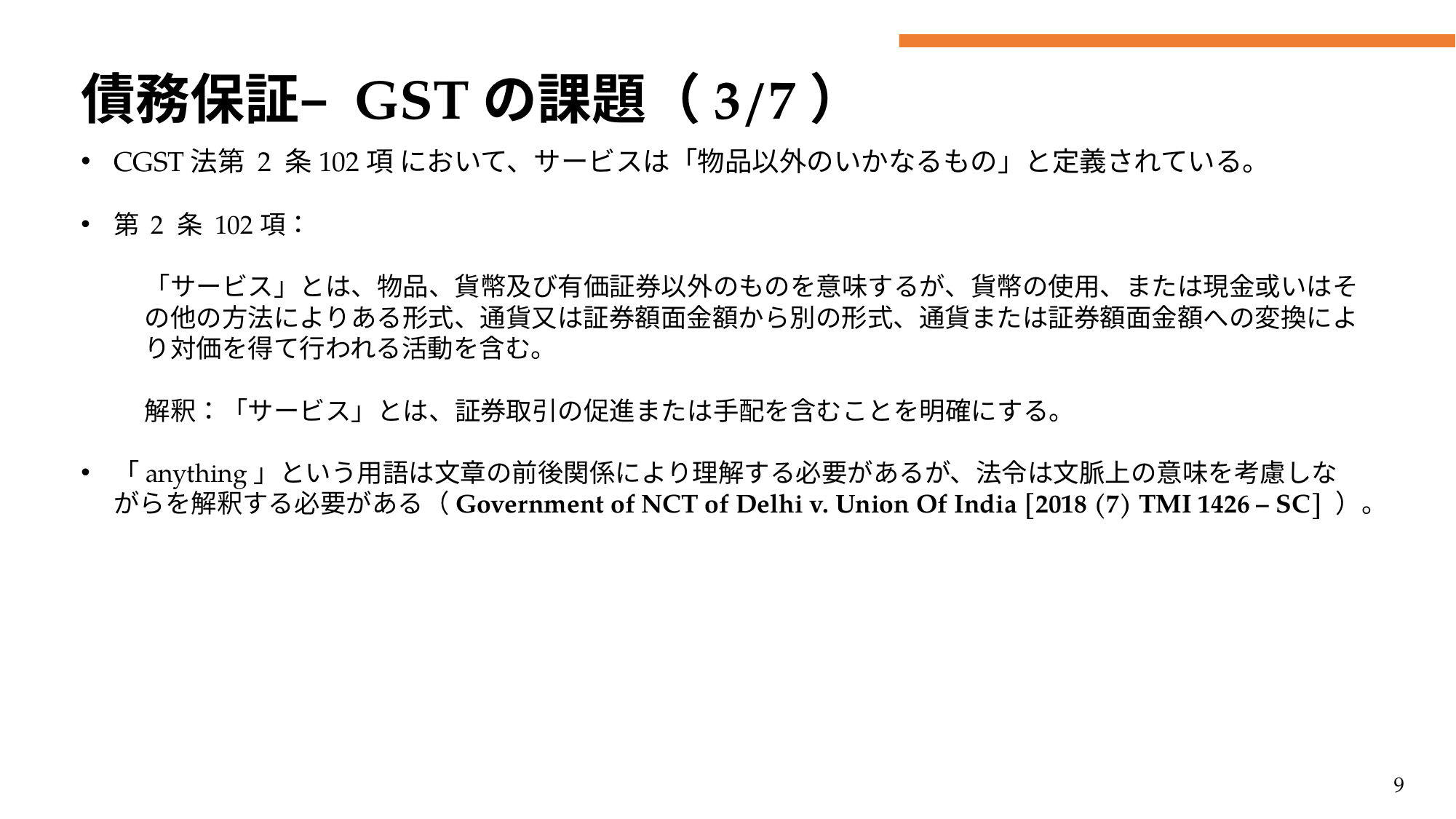

# 債務保証– GSTの課題（3/7）
CGST法第 2 条102項 において、サービスは「物品以外のいかなるもの」と定義されている。

第 2 条 102項：

「サービス」とは、物品、貨幣及び有価証券以外のものを意味するが、貨幣の使用、または現金或いはその他の方法によりある形式、通貨又は証券額面金額から別の形式、通貨または証券額面金額への変換により対価を得て行われる活動を含む。

解釈：「サービス」とは、証券取引の促進または手配を含むことを明確にする。

「anything」という用語は文章の前後関係により理解する必要があるが、法令は文脈上の意味を考慮しながらを解釈する必要がある（Government of NCT of Delhi v. Union Of India [2018 (7) TMI 1426 – SC] ）。

9